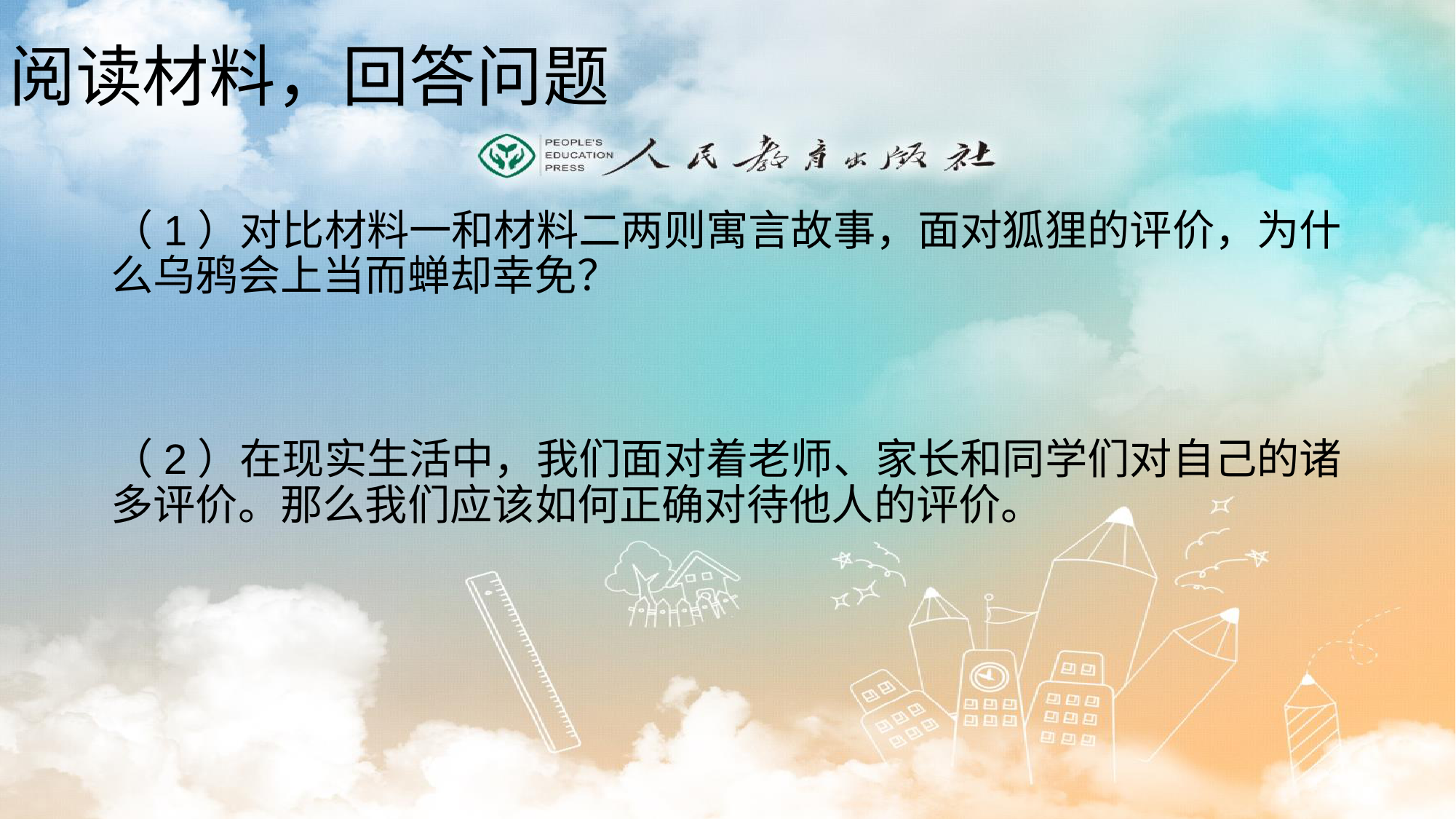

# 阅读材料，回答问题
（1）对比材料一和材料二两则寓言故事，面对狐狸的评价，为什么乌鸦会上当而蝉却幸免？

（2）在现实生活中，我们面对着老师、家长和同学们对自己的诸多评价。那么我们应该如何正确对待他人的评价。